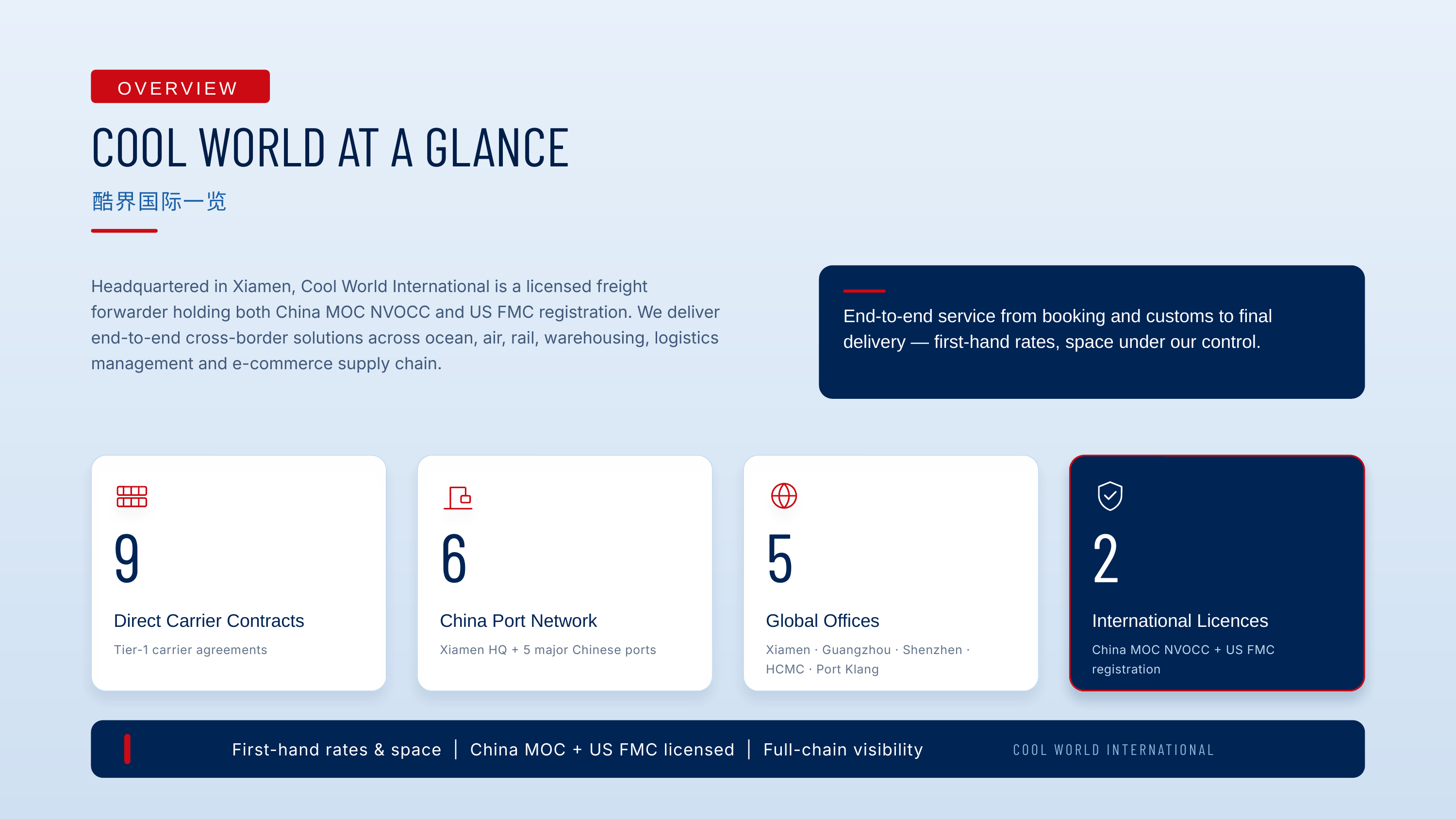

OVERVIEW
COOL WORLD AT A GLANCE
酷界国际一览

Headquartered in Xiamen, Cool World International is a licensed freight
forwarder holding both China MOC NVOCC and US FMC registration. We deliver
end-to-end cross-border solutions across ocean, air, rail, warehousing, logistics
management and e-commerce supply chain.

End-to-end service from booking and customs to final
delivery — first-hand rates, space under our control.

9
6
5
2
Direct Carrier Contracts
China Port Network
Global Offices
International Licences
Tier-1 carrier agreements
Xiamen HQ + 5 major Chinese ports
Xiamen · Guangzhou · Shenzhen ·
HCMC · Port Klang
China MOC NVOCC + US FMC
registration

First-hand rates & space  |  China MOC + US FMC licensed  |  Full-chain visibility
COOL WORLD INTERNATIONAL